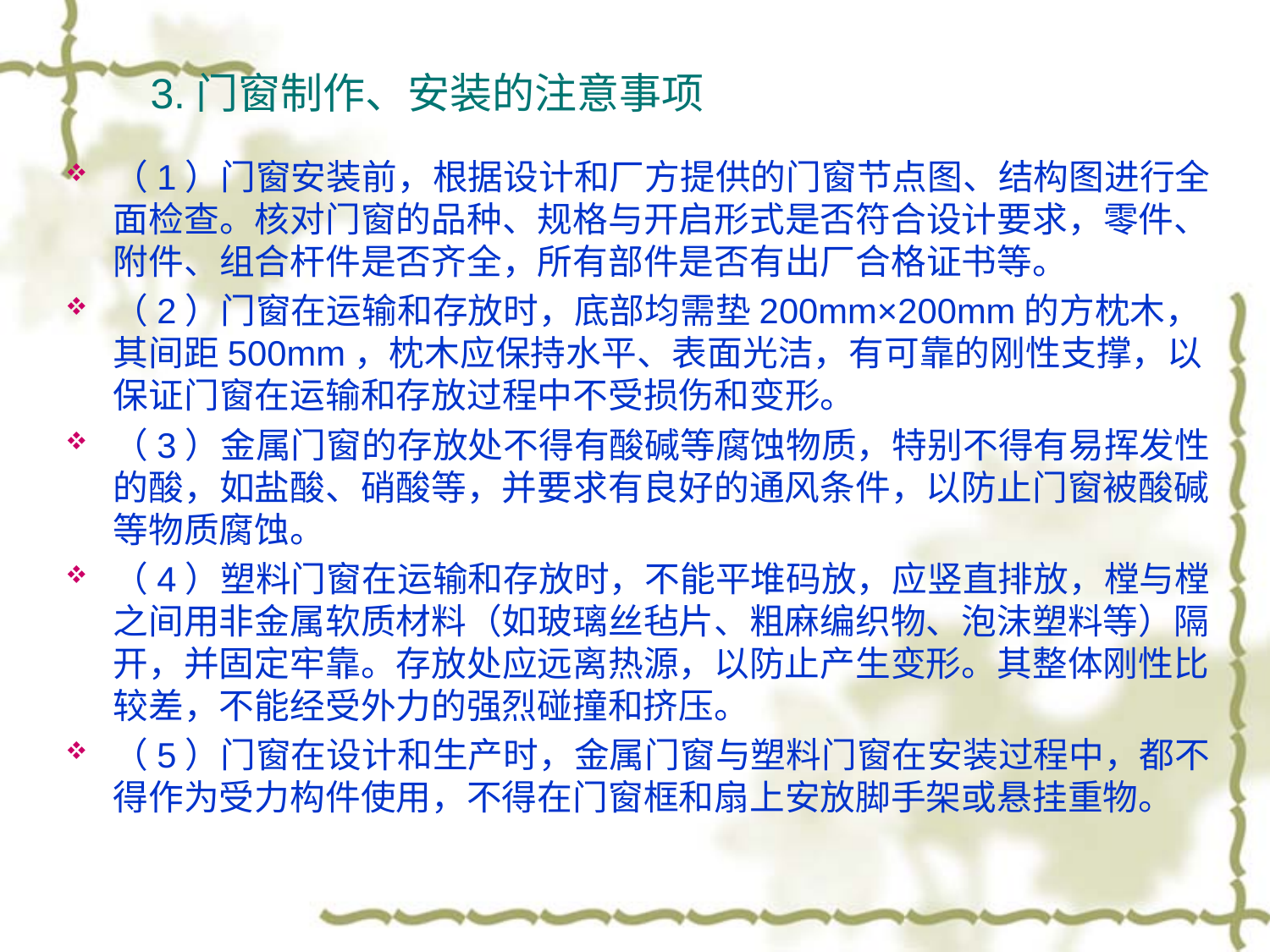

# 3.门窗制作、安装的注意事项
（1）门窗安装前，根据设计和厂方提供的门窗节点图、结构图进行全面检查。核对门窗的品种、规格与开启形式是否符合设计要求，零件、附件、组合杆件是否齐全，所有部件是否有出厂合格证书等。
（2）门窗在运输和存放时，底部均需垫200mm×200mm的方枕木，其间距500mm，枕木应保持水平、表面光洁，有可靠的刚性支撑，以保证门窗在运输和存放过程中不受损伤和变形。
（3）金属门窗的存放处不得有酸碱等腐蚀物质，特别不得有易挥发性的酸，如盐酸、硝酸等，并要求有良好的通风条件，以防止门窗被酸碱等物质腐蚀。
（4）塑料门窗在运输和存放时，不能平堆码放，应竖直排放，樘与樘之间用非金属软质材料（如玻璃丝毡片、粗麻编织物、泡沫塑料等）隔开，并固定牢靠。存放处应远离热源，以防止产生变形。其整体刚性比较差，不能经受外力的强烈碰撞和挤压。
（5）门窗在设计和生产时，金属门窗与塑料门窗在安装过程中，都不得作为受力构件使用，不得在门窗框和扇上安放脚手架或悬挂重物。